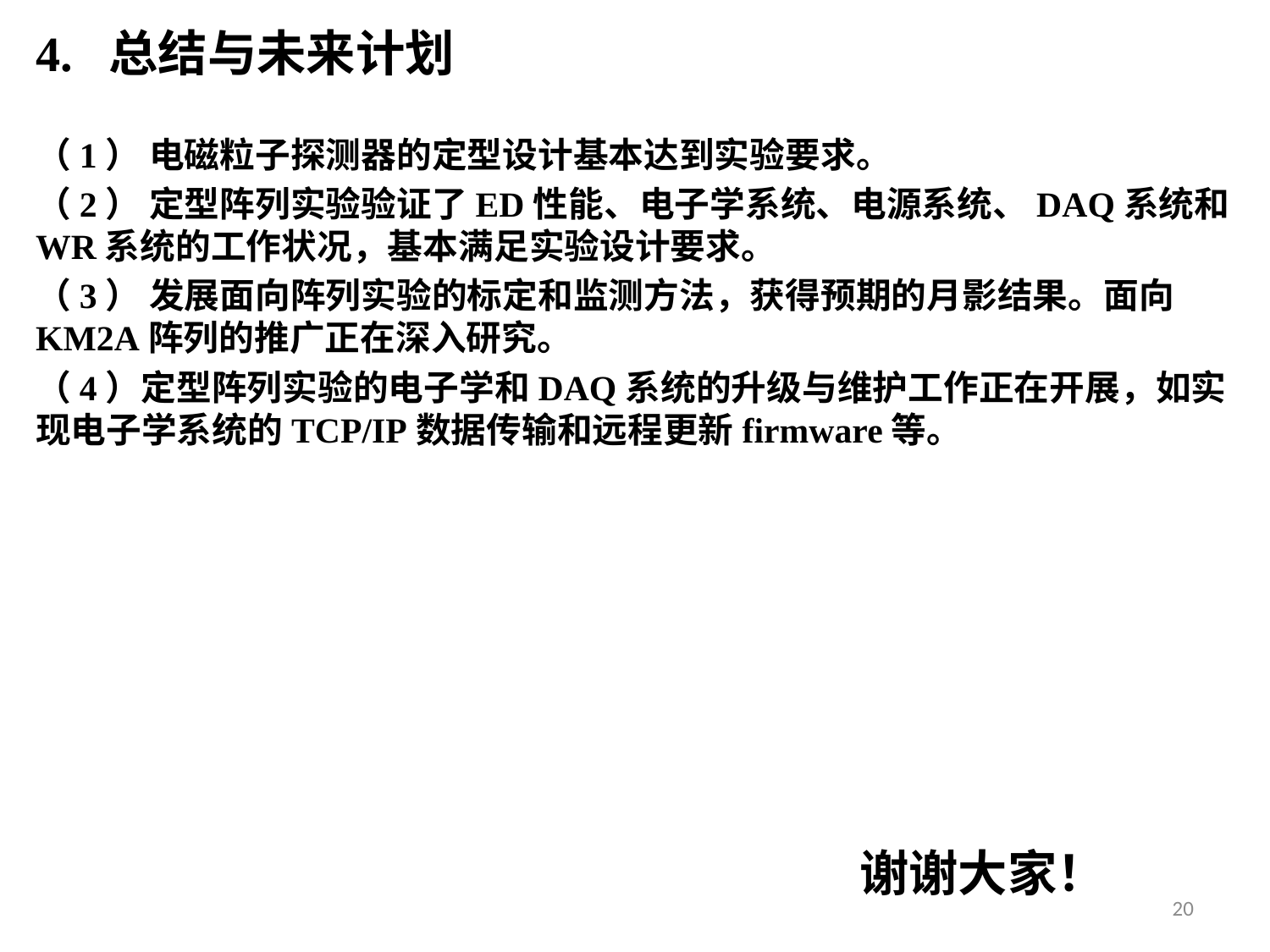

4.  总结与未来计划
（1） 电磁粒子探测器的定型设计基本达到实验要求。
（2） 定型阵列实验验证了ED性能、电子学系统、电源系统、DAQ系统和WR系统的工作状况，基本满足实验设计要求。
（3） 发展面向阵列实验的标定和监测方法，获得预期的月影结果。面向KM2A阵列的推广正在深入研究。
（4）定型阵列实验的电子学和DAQ系统的升级与维护工作正在开展，如实现电子学系统的TCP/IP数据传输和远程更新firmware等。

谢谢大家！
20